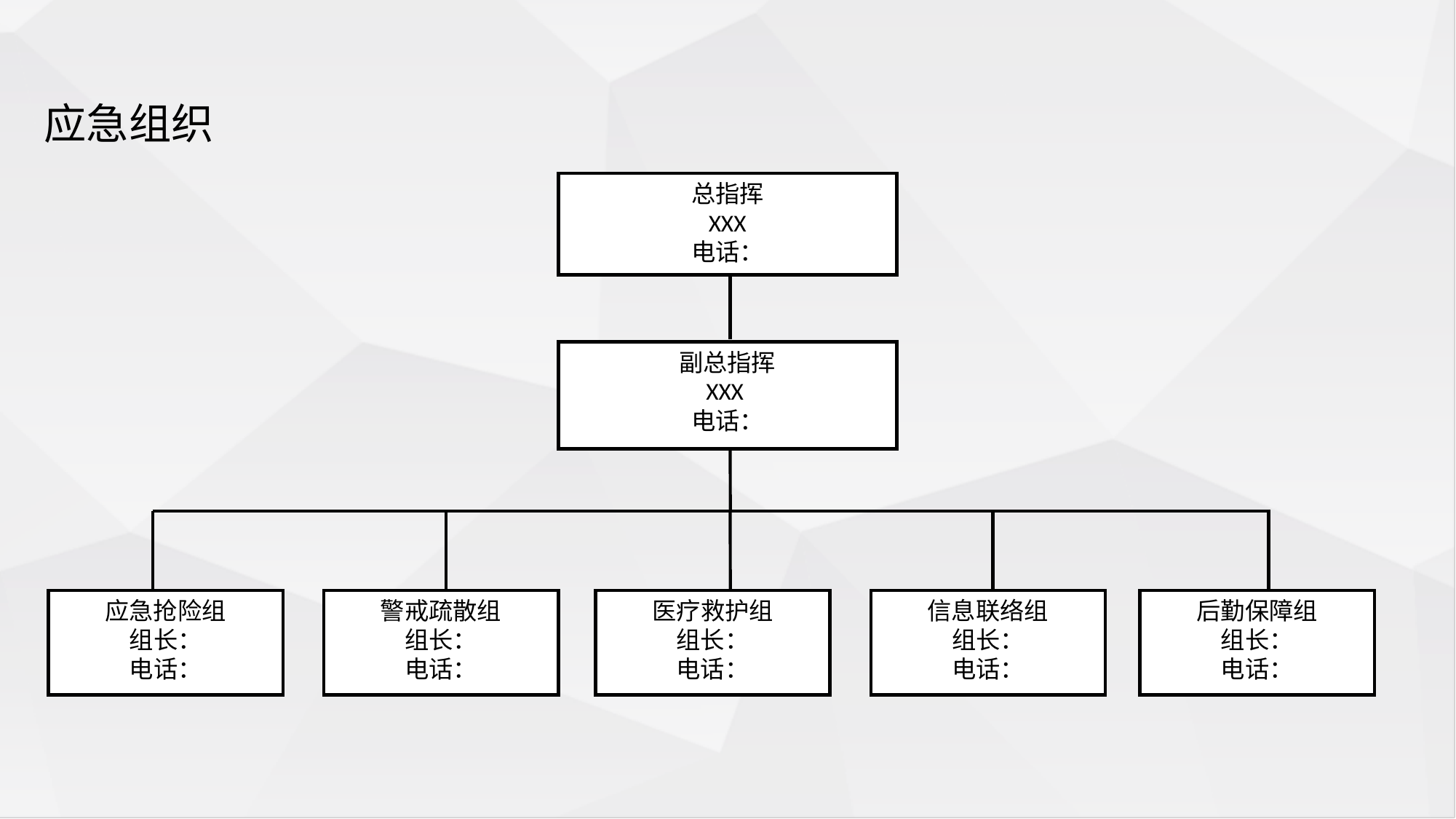

应急组织
总指挥
XXX
电话：
副总指挥
XXX
电话：
应急抢险组
组长：
电话：

警戒疏散组
组长：
电话：

医疗救护组
组长：
电话：

信息联络组
组长：
电话：

后勤保障组
组长：
电话：